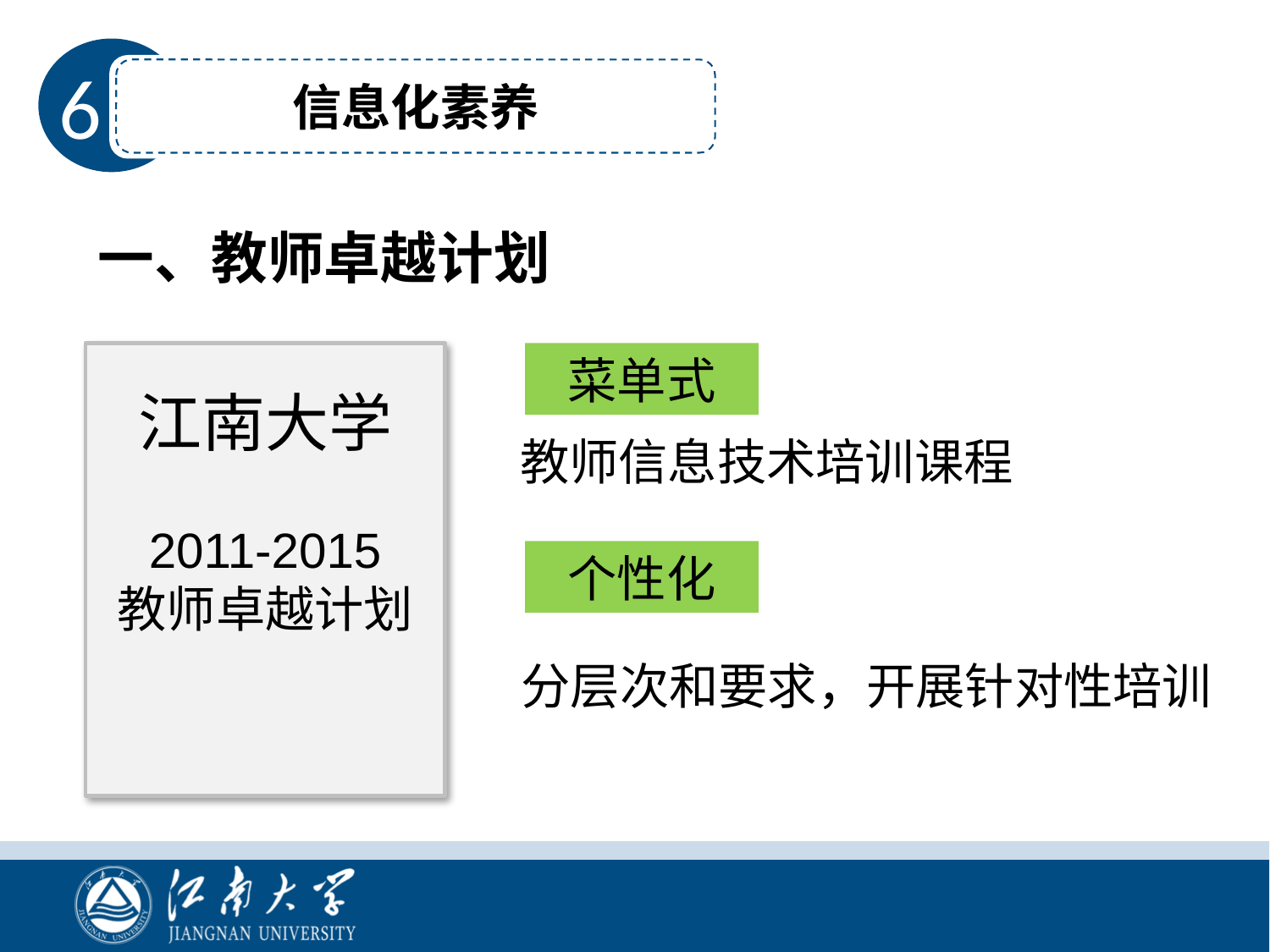

信息化素养

6
一、教师卓越计划
江南大学

2011-2015
教师卓越计划

菜单式
教师信息技术培训课程
个性化
分层次和要求，开展针对性培训